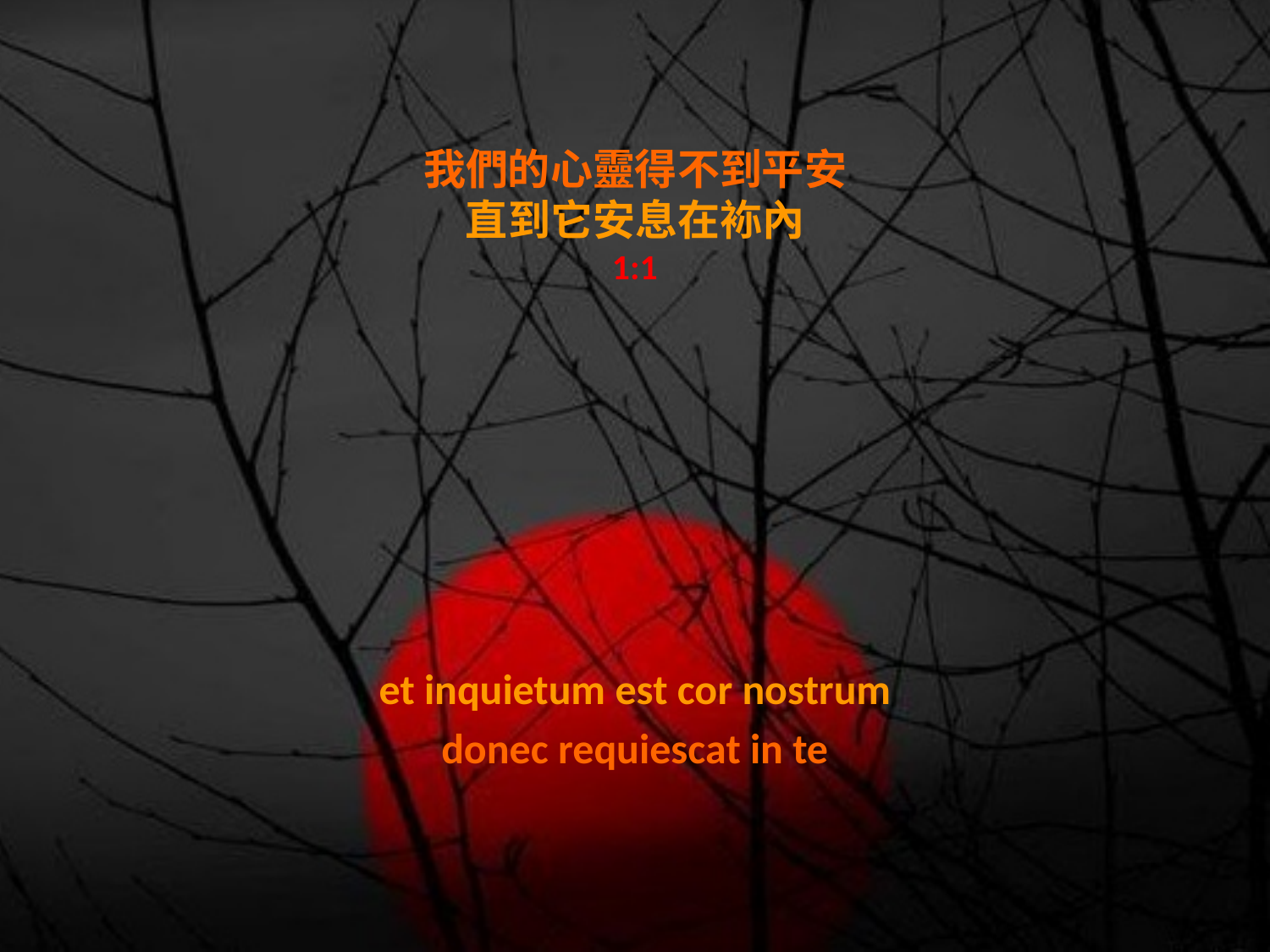

# 我們的心靈得不到平安 直到它安息在袮內 1:1
et inquietum est cor nostrum
donec requiescat in te